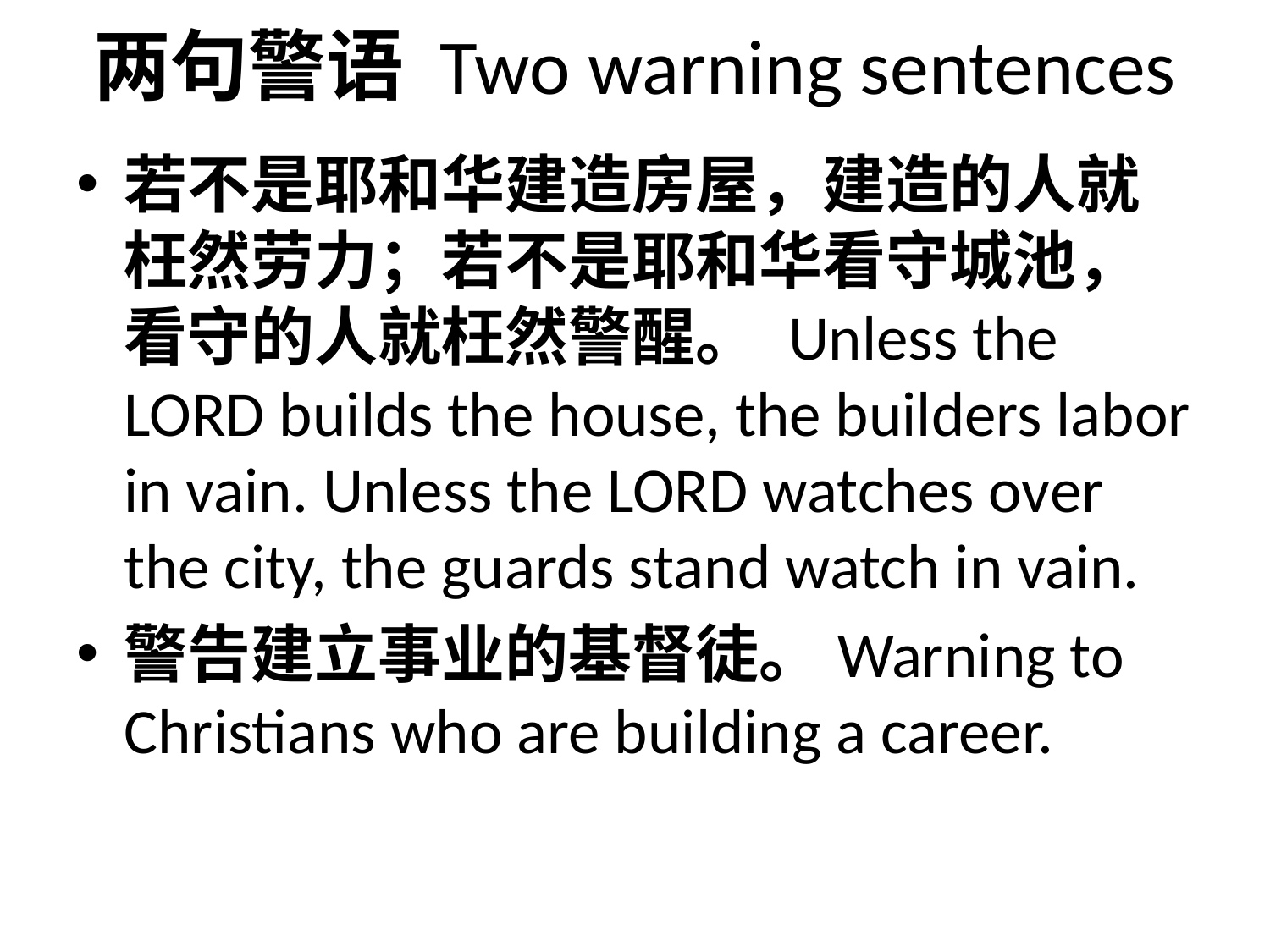

# 两句警语 Two warning sentences
若不是耶和华建造房屋，建造的人就枉然劳力；若不是耶和华看守城池，看守的人就枉然警醒。 Unless the LORD builds the house, the builders labor in vain. Unless the LORD watches over the city, the guards stand watch in vain.
警告建立事业的基督徒。Warning to Christians who are building a career.